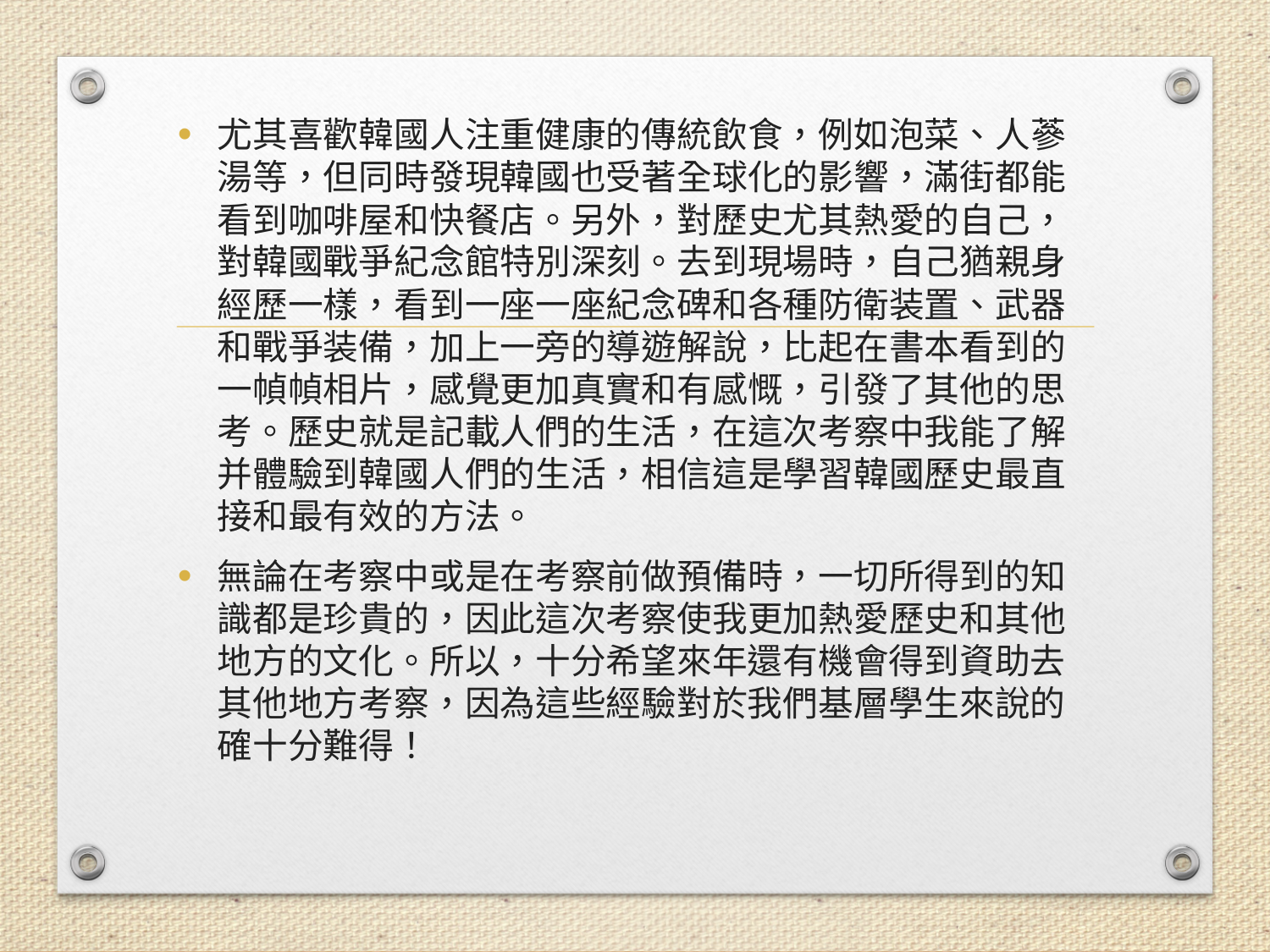

尤其喜歡韓國人注重健康的傳統飲食，例如泡菜、人蔘湯等，但同時發現韓國也受著全球化的影響，滿街都能看到咖啡屋和快餐店。另外，對歷史尤其熱愛的自己，對韓國戰爭紀念館特別深刻。去到現場時，自己猶親身經歷一樣，看到一座一座紀念碑和各種防衛装置、武器和戰爭装備，加上一旁的導遊解說，比起在書本看到的一幀幀相片，感覺更加真實和有感慨，引發了其他的思考。歷史就是記載人們的生活，在這次考察中我能了解并體驗到韓國人們的生活，相信這是學習韓國歷史最直接和最有效的方法。
無論在考察中或是在考察前做預備時，一切所得到的知識都是珍貴的，因此這次考察使我更加熱愛歷史和其他地方的文化。所以，十分希望來年還有機會得到資助去其他地方考察，因為這些經驗對於我們基層學生來說的確十分難得！